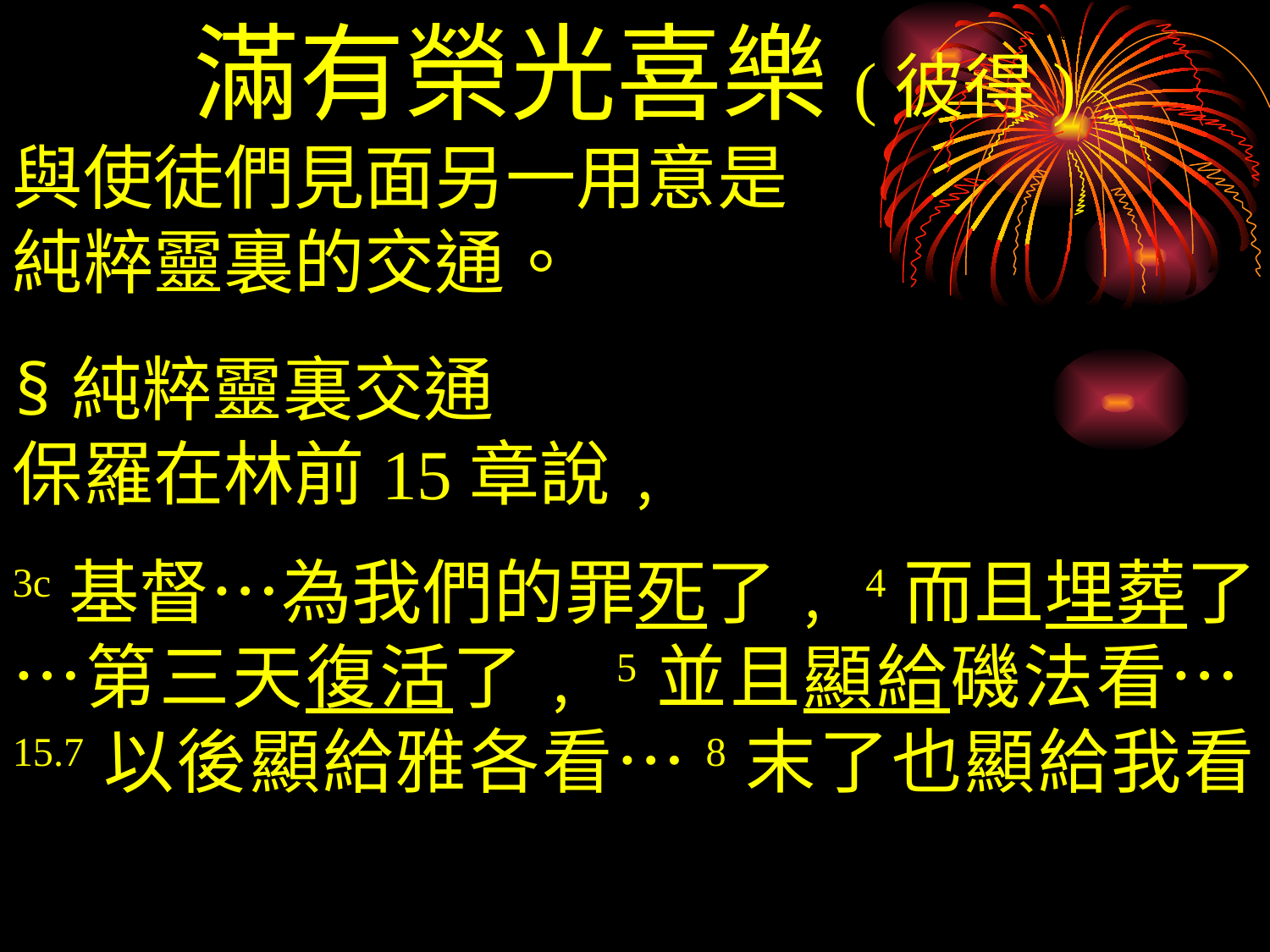

滿有榮光喜樂(彼得)
與使徒們見面另一用意是
純粹靈裏的交通。

§純粹靈裏交通
保羅在林前15章說﹐

3c基督…為我們的罪死了﹐4而且埋葬了…第三天復活了﹐5並且顯給磯法看…15.7以後顯給雅各看…8末了也顯給我看。